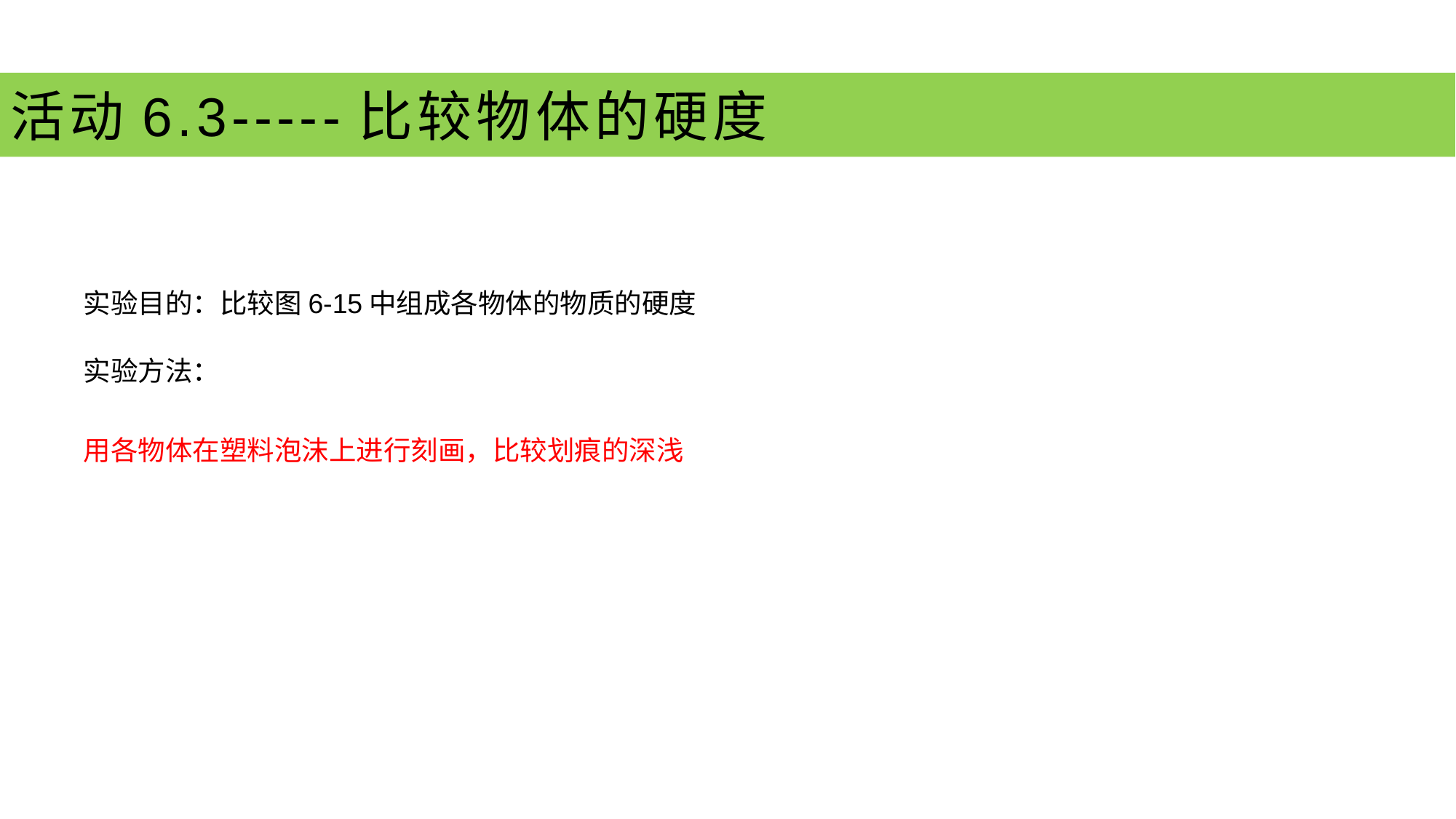

# 活动6.3-----比较物体的硬度
实验目的：比较图6-15中组成各物体的物质的硬度
实验方法：
用各物体在塑料泡沫上进行刻画，比较划痕的深浅